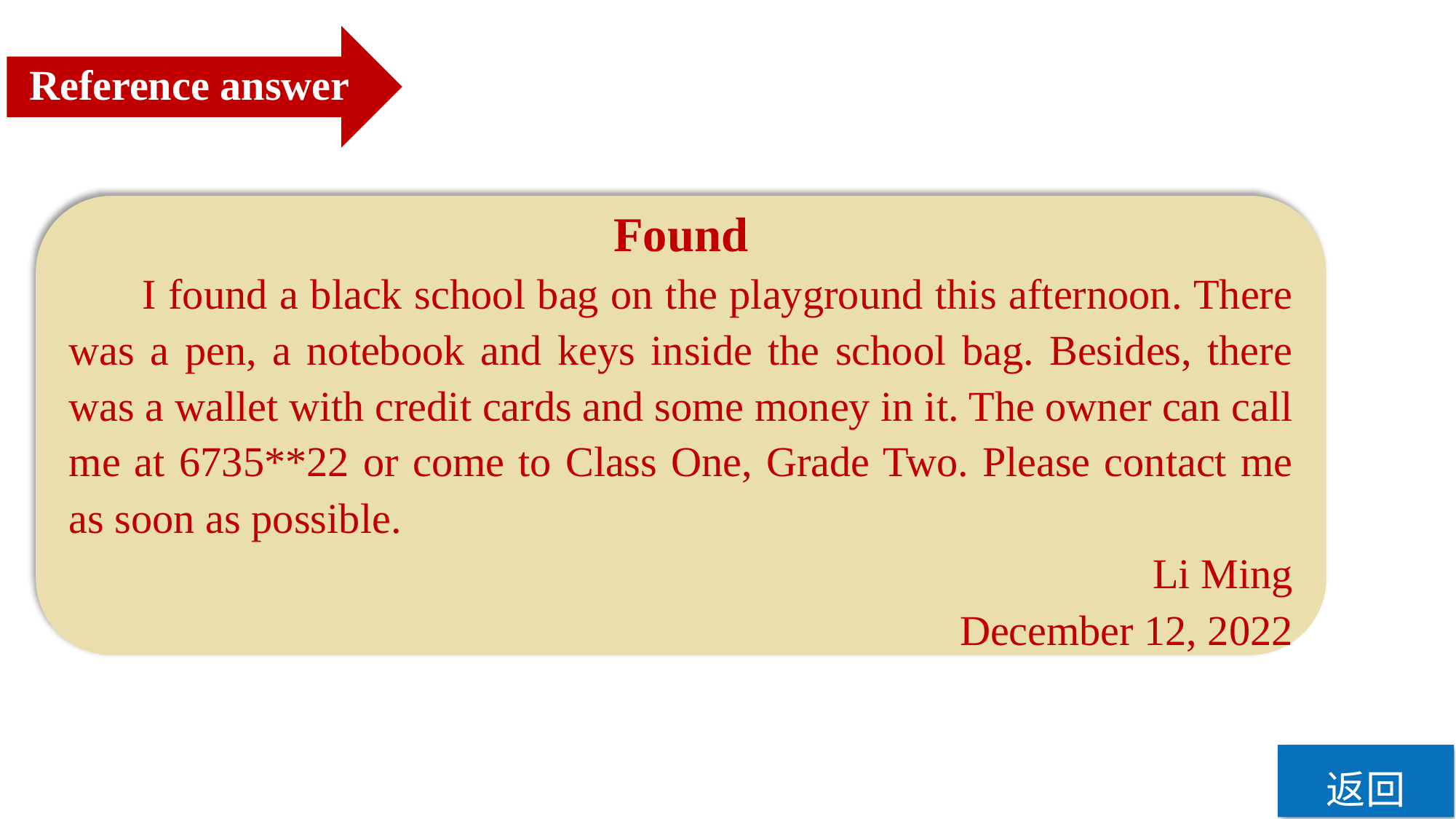

Reference answer
Found
      I found a black school bag on the playground this afternoon. There was a pen, a notebook and keys inside the school bag. Besides, there was a wallet with credit cards and some money in it. The owner can call me at 6735**22 or come to Class One, Grade Two. Please contact me as soon as possible.
Li Ming
December 12, 2022
返回